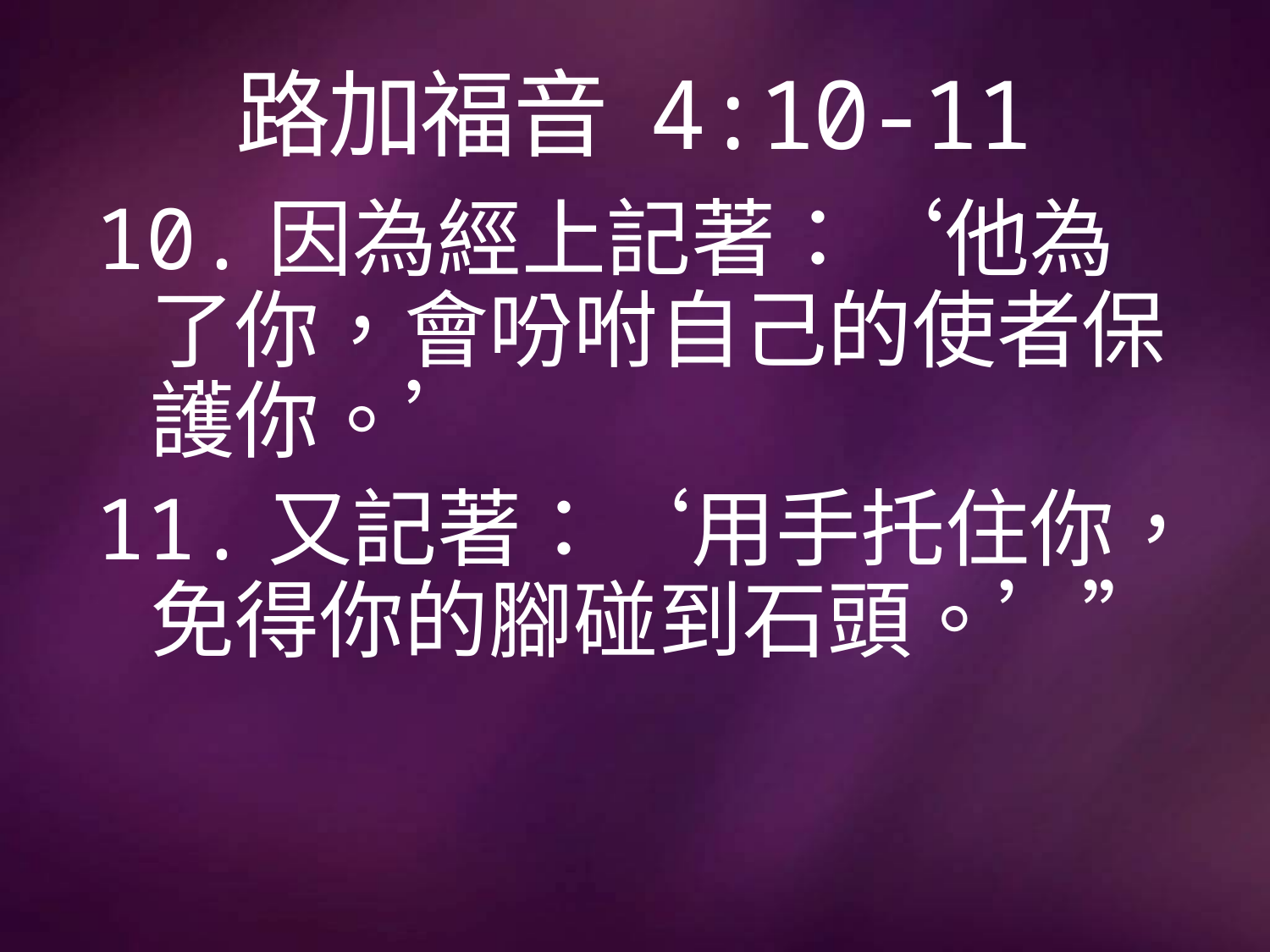

# 路加福音 4:10-11
10.因為經上記著：‘他為了你，會吩咐自己的使者保護你。’
11.又記著：‘用手托住你，免得你的腳碰到石頭。’”